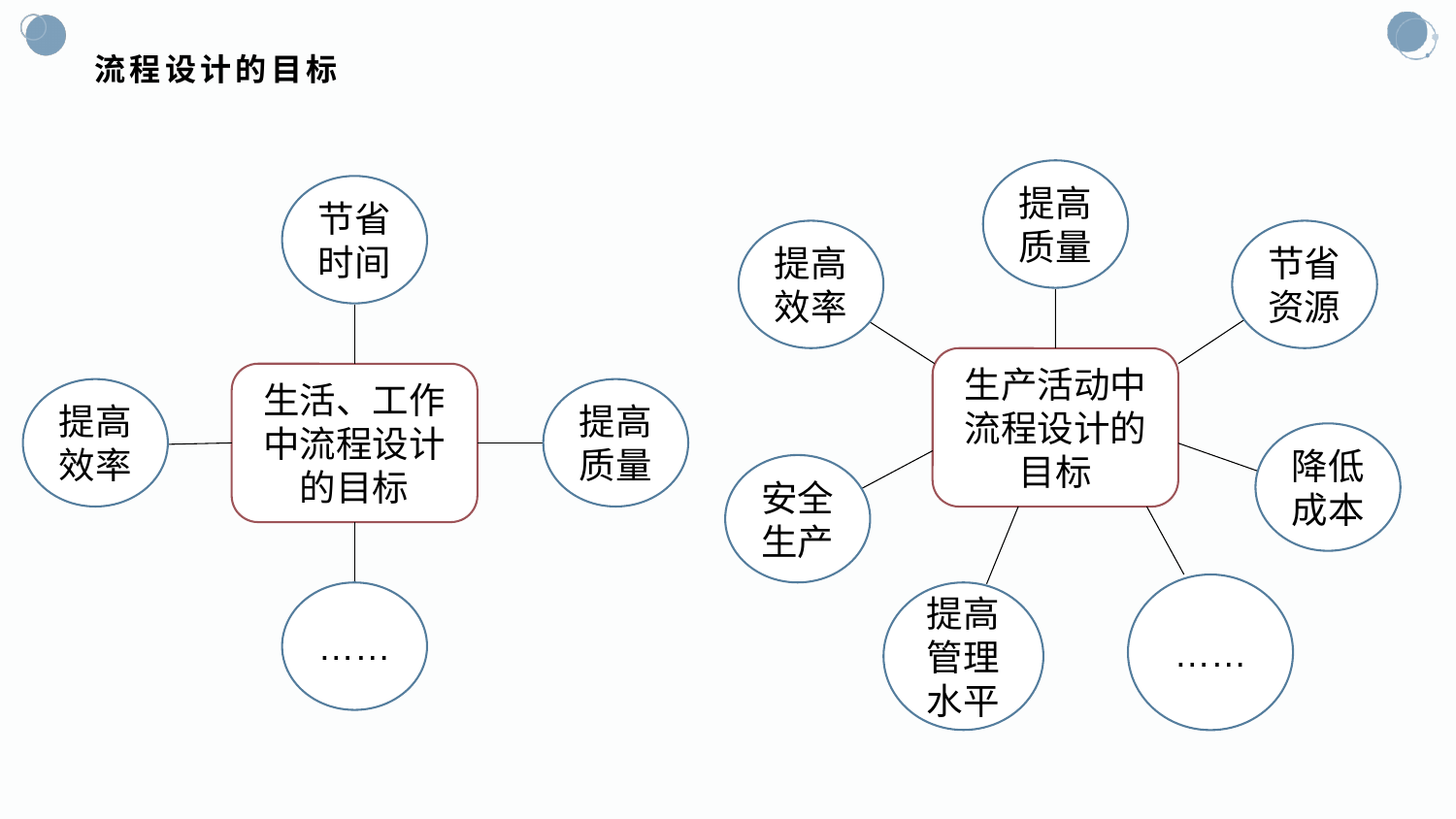

# 流程设计的目标
提高质量
提高效率
节省资源
生产活动中流程设计的目标
降低成本
安全生产
……
提高管理水平
节省时间
生活、工作中流程设计的目标
提高效率
提高质量
……